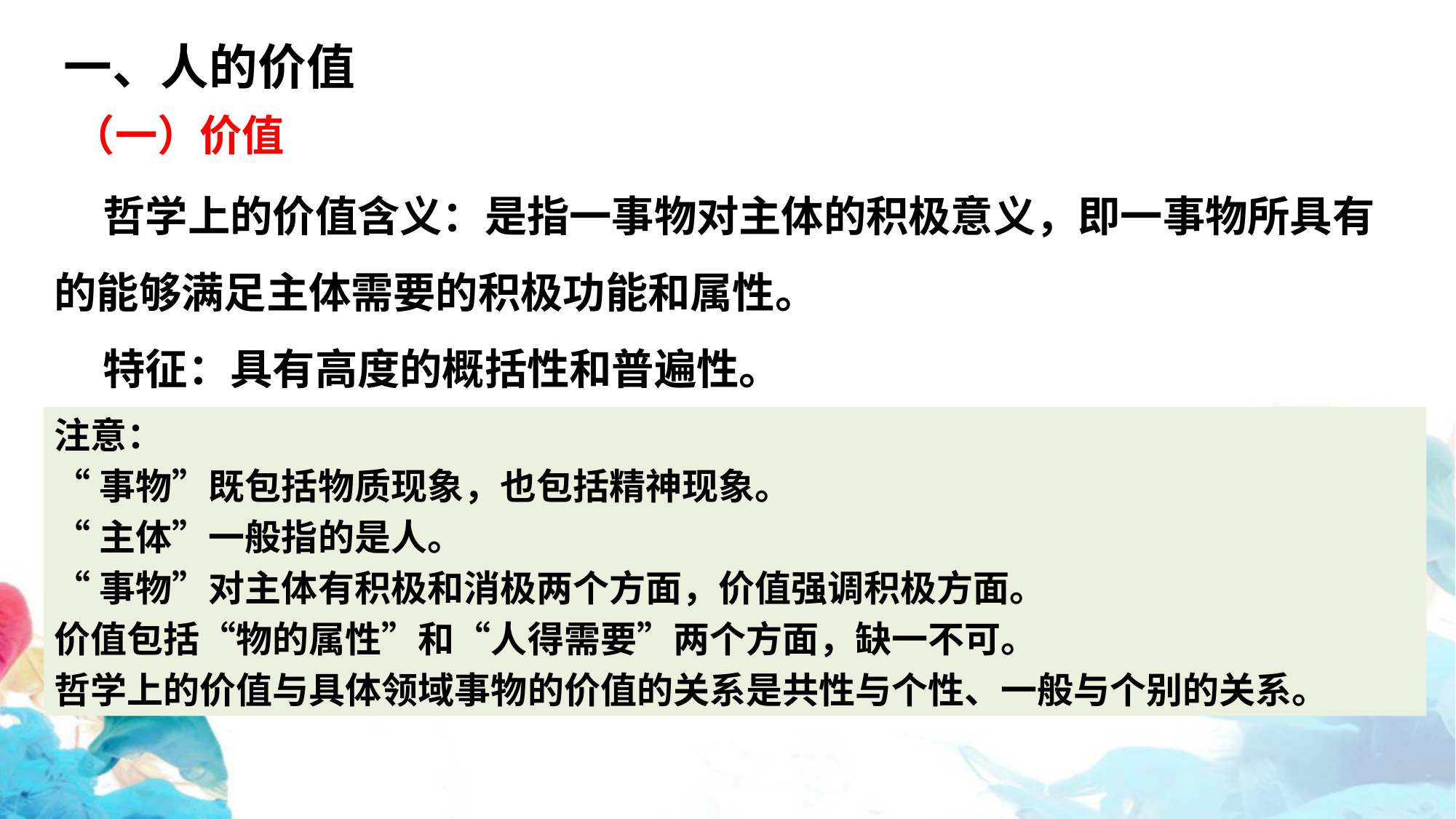

一、人的价值
（一）价值
    哲学上的价值含义：是指一事物对主体的积极意义，即一事物所具有的能够满足主体需要的积极功能和属性。
    特征：具有高度的概括性和普遍性。
注意：
“事物”既包括物质现象，也包括精神现象。
“主体”一般指的是人。
“事物”对主体有积极和消极两个方面，价值强调积极方面。
价值包括“物的属性”和“人得需要”两个方面，缺一不可。
哲学上的价值与具体领域事物的价值的关系是共性与个性、一般与个别的关系。